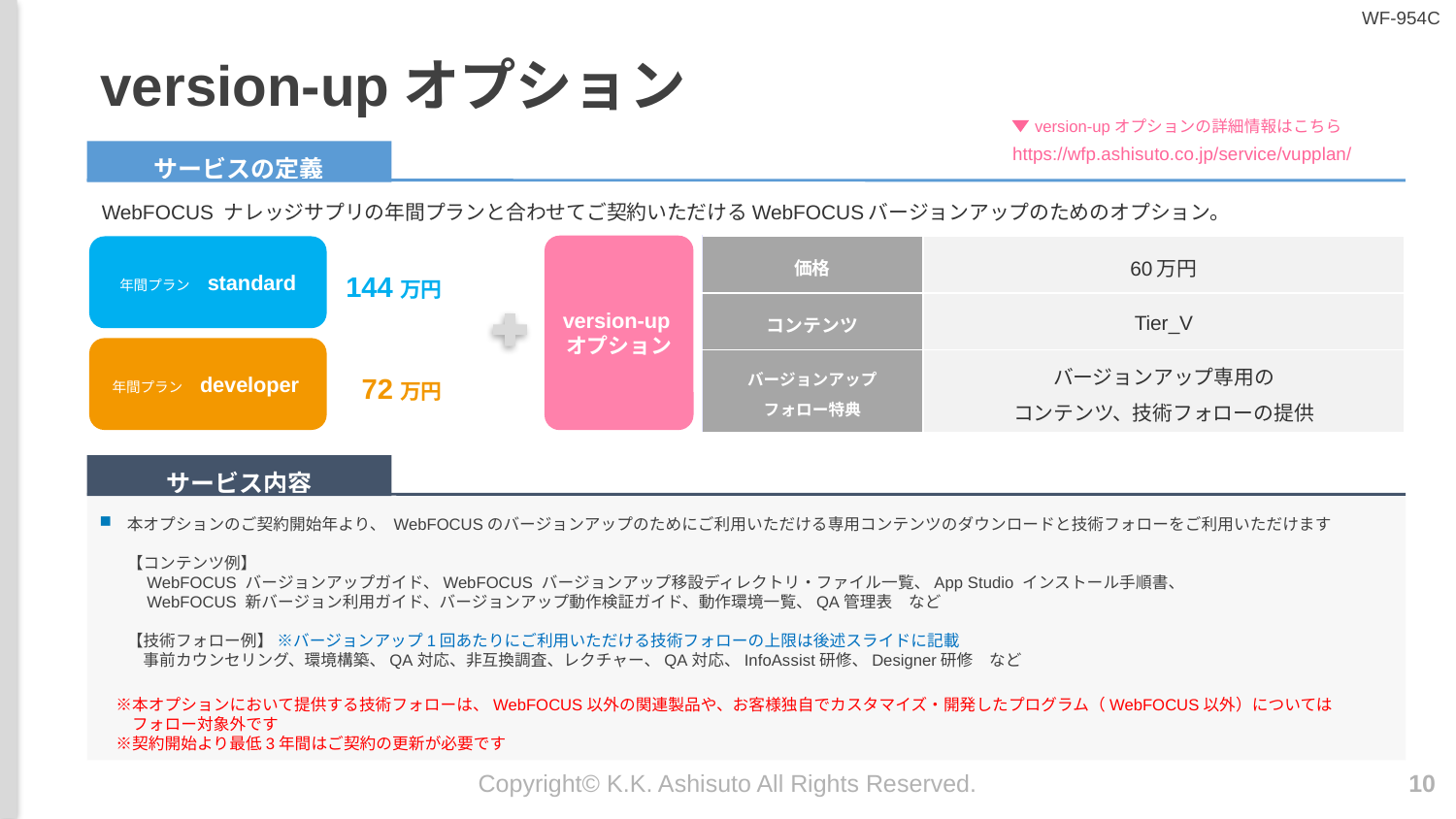

# version-upオプション
version-upオプションの詳細情報はこちら

https://wfp.ashisuto.co.jp/service/vupplan/
サービスの定義

WebFOCUS ナレッジサプリの年間プランと合わせてご契約いただけるWebFOCUSバージョンアップのためのオプション。
| 価格 | 60万円 |
| --- | --- |
| コンテンツ | Tier\_V |
| バージョンアップ フォロー特典 | バージョンアップ専用の コンテンツ、技術フォローの提供 |
version-upオプション
年間プラン　standard
144万円

年間プラン　developer
72万円
サービス内容

本オプションのご契約開始年より、 WebFOCUSのバージョンアップのためにご利用いただける専用コンテンツのダウンロードと技術フォローをご利用いただけます
【コンテンツ例】
　WebFOCUS バージョンアップガイド、WebFOCUS バージョンアップ移設ディレクトリ・ファイル一覧、App Studio インストール手順書、
　WebFOCUS 新バージョン利用ガイド、バージョンアップ動作検証ガイド、動作環境一覧、QA管理表　など
【技術フォロー例】 ※バージョンアップ1回あたりにご利用いただける技術フォローの上限は後述スライドに記載
　事前カウンセリング、環境構築、QA対応、非互換調査、レクチャー、QA対応、InfoAssist研修、Designer研修　など
　※本オプションにおいて提供する技術フォローは、WebFOCUS以外の関連製品や、お客様独自でカスタマイズ・開発したプログラム（WebFOCUS以外）については
　　フォロー対象外です
　※契約開始より最低3年間はご契約の更新が必要です
Copyright© K.K. Ashisuto All Rights Reserved.
10